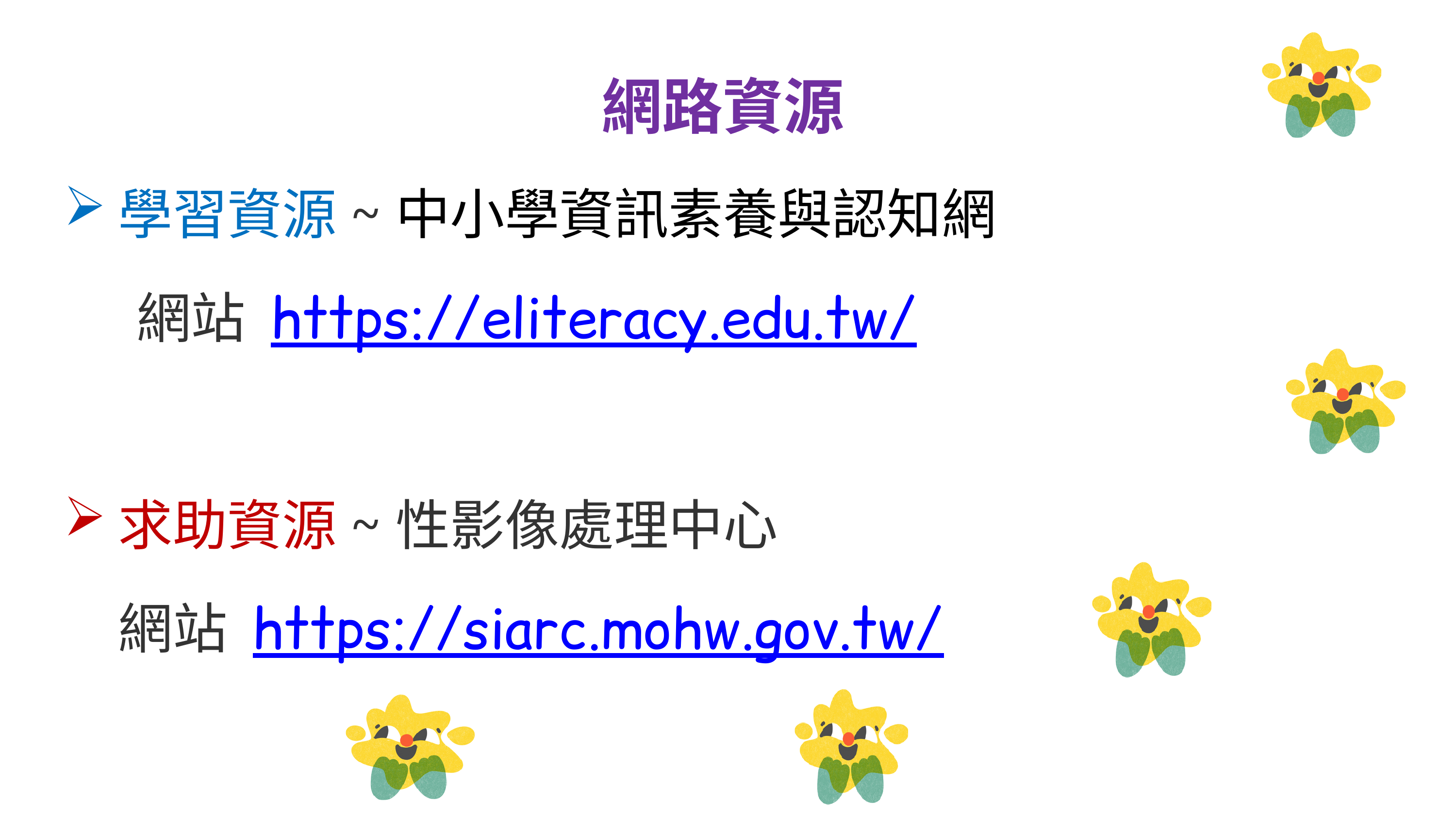

網路資源
學習資源~中小學資訊素養與認知網
	網站 https://eliteracy.edu.tw/

求助資源~性影像處理中心
網站 https://siarc.mohw.gov.tw/